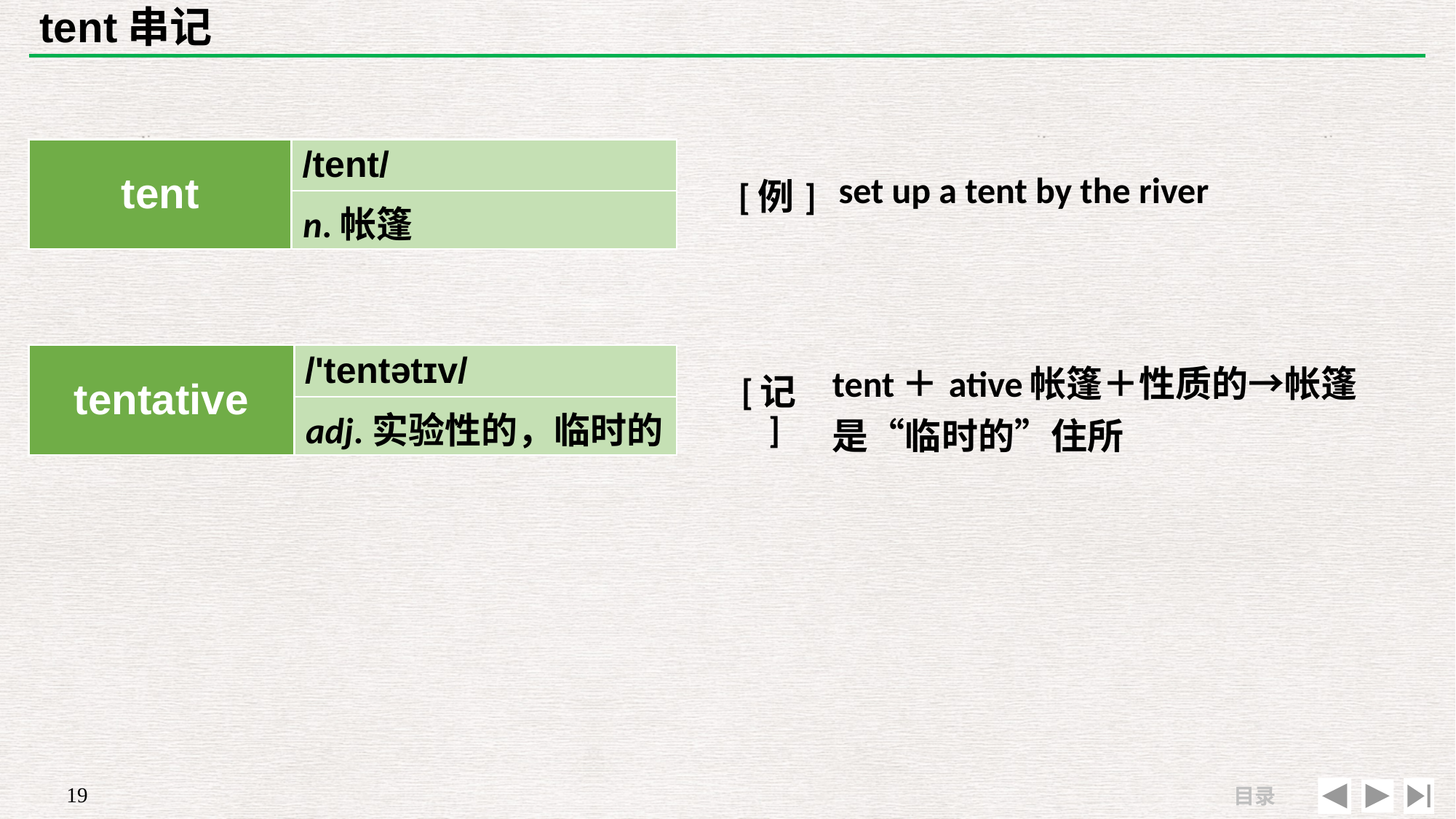

# tent串记

|  |  |
| --- | --- |
| [例] | set up a tent by the river |
| tent | /tent/ |
| --- | --- |
|  |  |
n.帐篷
| tentative | /'tentətɪv/ |
| --- | --- |
|  |  |
| [记] | tent＋ative帐篷＋性质的→帐篷是“临时的”住所 |
| --- | --- |
|  |  |
adj.实验性的，临时的